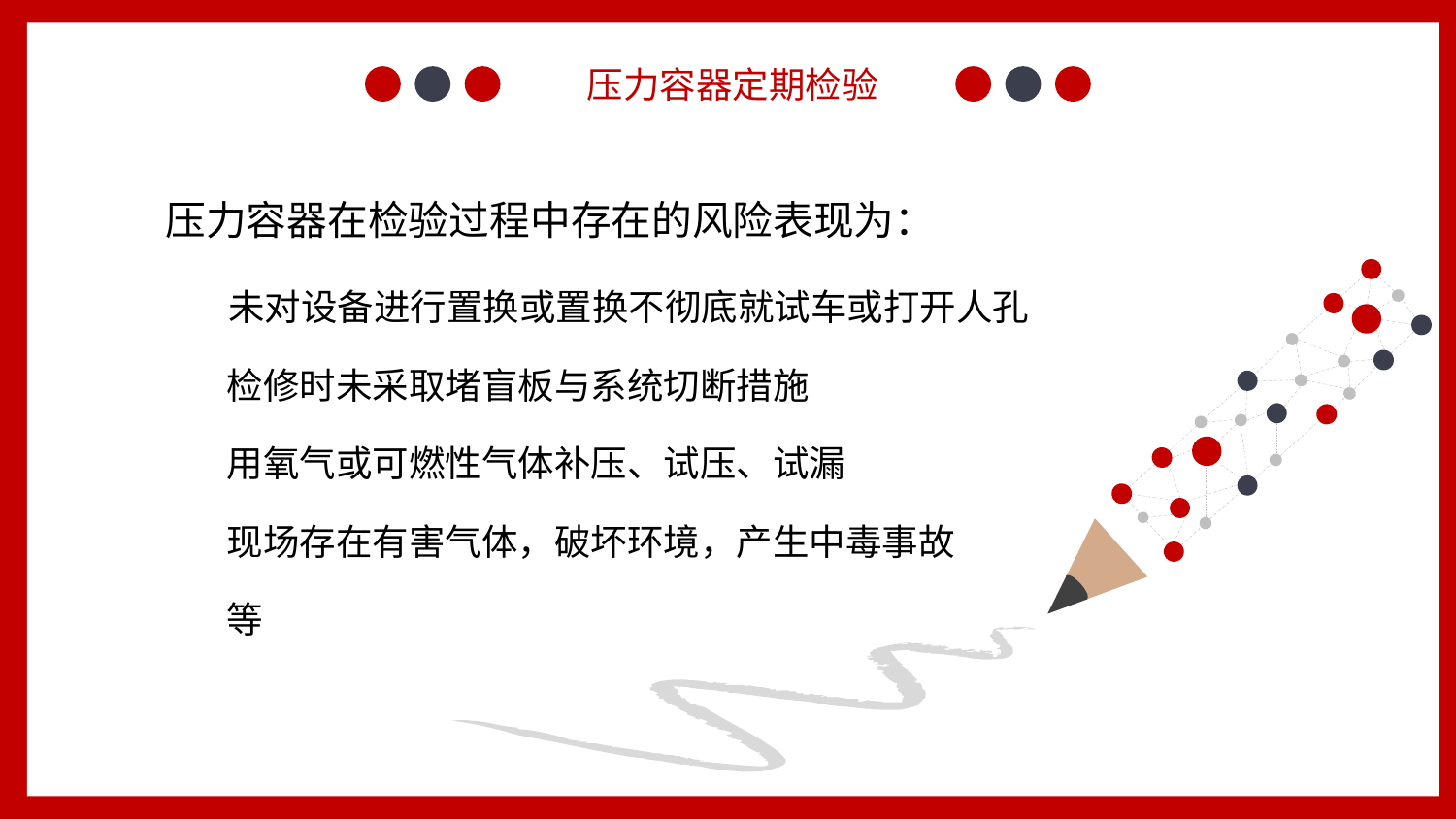

压力容器定期检验

     压力容器在检验过程中存在的风险表现为：
            未对设备进行置换或置换不彻底就试车或打开人孔
             检修时未采取堵盲板与系统切断措施
             用氧气或可燃性气体补压、试压、试漏
             现场存在有害气体，破坏环境，产生中毒事故
             等